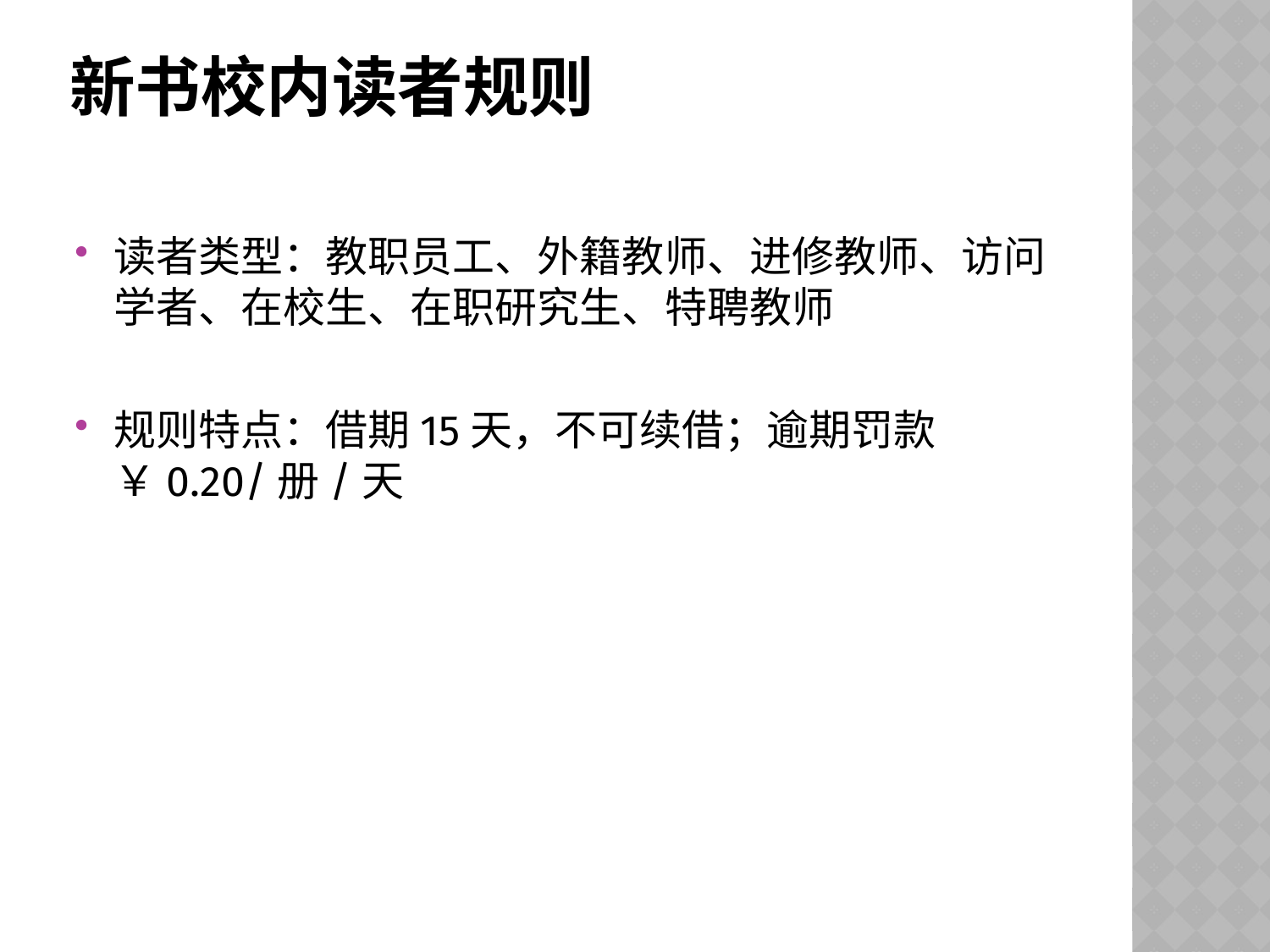

# 新书校内读者规则
读者类型：教职员工、外籍教师、进修教师、访问学者、在校生、在职研究生、特聘教师

规则特点：借期15天，不可续借；逾期罚款￥0.20/册/天